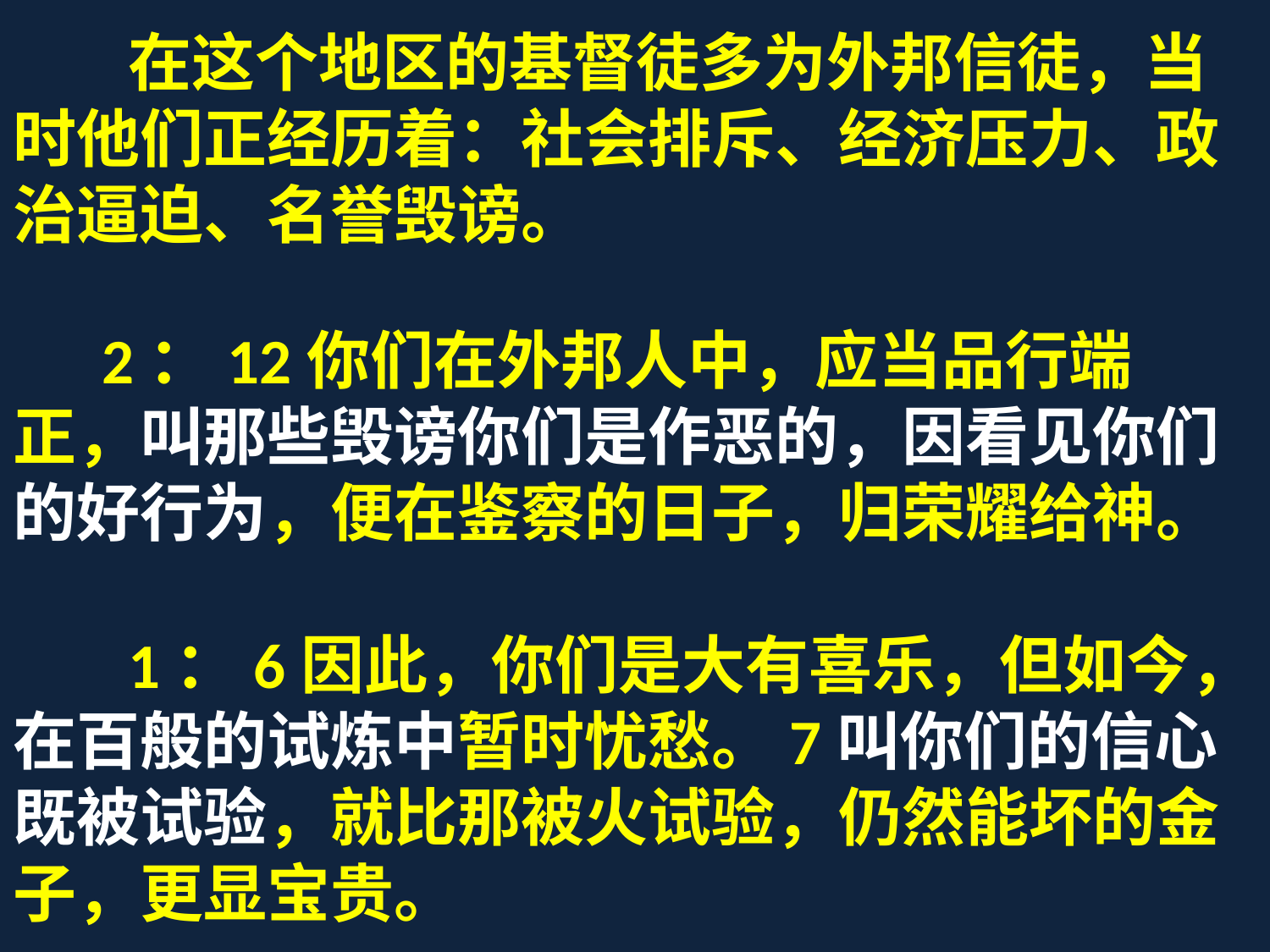

在这个地区的基督徒多为外邦信徒，当时他们正经历着：社会排斥、经济压力、政治逼迫、名誉毁谤。

       2：12你们在外邦人中，应当品行端正，叫那些毁谤你们是作恶的，因看见你们的好行为，便在鉴察的日子，归荣耀给神。

        1：6因此，你们是大有喜乐，但如今，在百般的试炼中暂时忧愁。7叫你们的信心既被试验，就比那被火试验，仍然能坏的金子，更显宝贵。